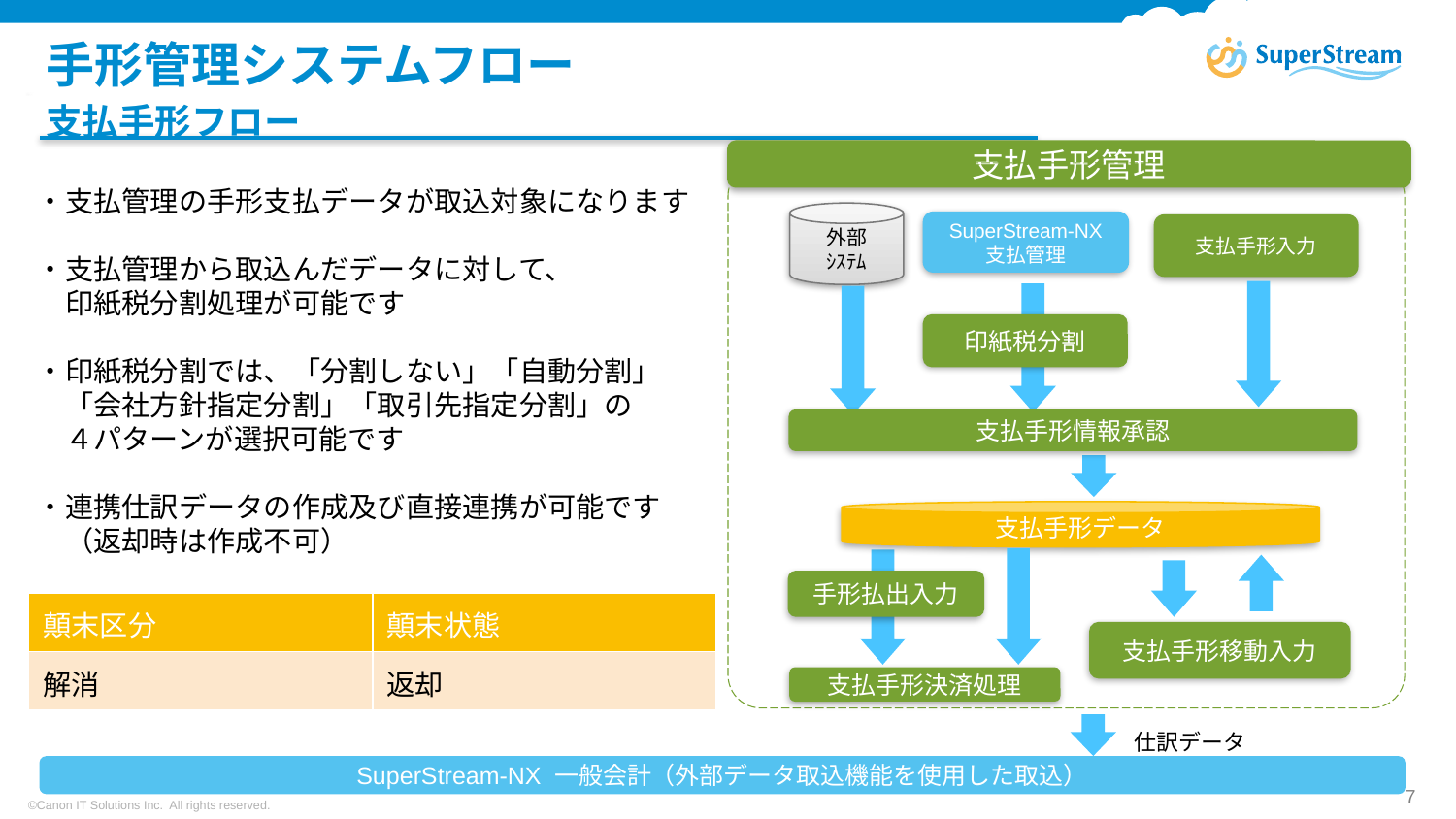

# 手形管理システムフロー
・支払管理の手形支払データが取込対象になります

・支払管理から取込んだデータに対して、
　印紙税分割処理が可能です

・印紙税分割では、「分割しない」「自動分割」
　「会社方針指定分割」「取引先指定分割」の
　４パターンが選択可能です

・連携仕訳データの作成及び直接連携が可能です
　（返却時は作成不可）
支払手形フロー
支払手形管理

外部
ｼｽﾃﾑ
SuperStream-NX
支払管理
支払手形入力

印紙税分割
支払手形情報承認

支払手形データ

手形払出入力
| 顛末区分 | 顛末状態 |
| --- | --- |
| 解消 | 返却 |
支払手形移動入力
支払手形決済処理
仕訳データ

SuperStream-NX 一般会計（外部データ取込機能を使用した取込）
7
©Canon IT Solutions Inc.  All rights reserved.